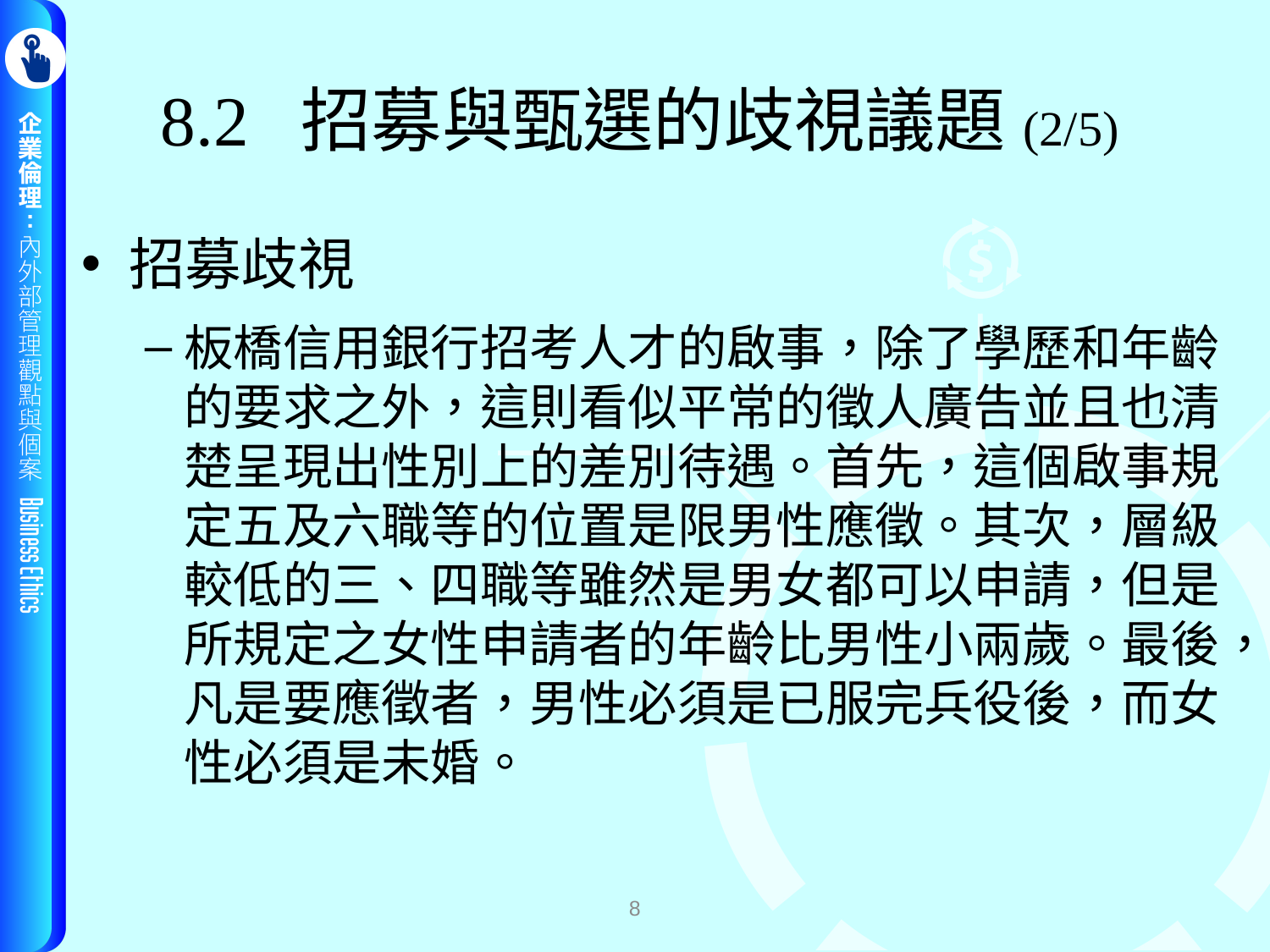

# 8.2  招募與甄選的歧視議題(2/5)
招募歧視
板橋信用銀行招考人才的啟事，除了學歷和年齡的要求之外，這則看似平常的徵人廣告並且也清楚呈現出性別上的差別待遇。首先，這個啟事規定五及六職等的位置是限男性應徵。其次，層級較低的三、四職等雖然是男女都可以申請，但是所規定之女性申請者的年齡比男性小兩歲。最後，凡是要應徵者，男性必須是已服完兵役後，而女性必須是未婚。
8